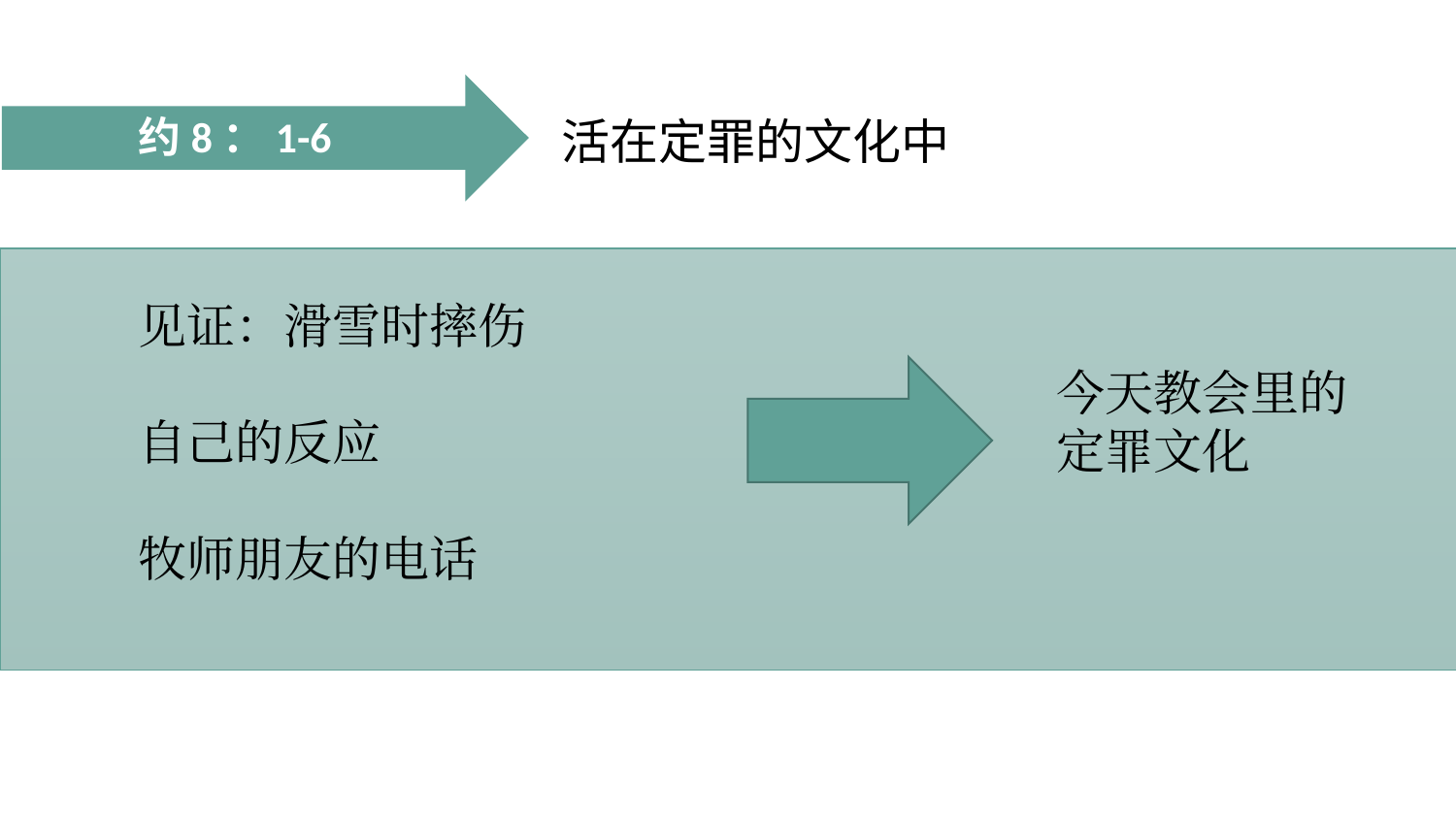

约8：1-6
活在定罪的文化中

见证：滑雪时摔伤

自己的反应

牧师朋友的电话

今天教会里的
定罪文化